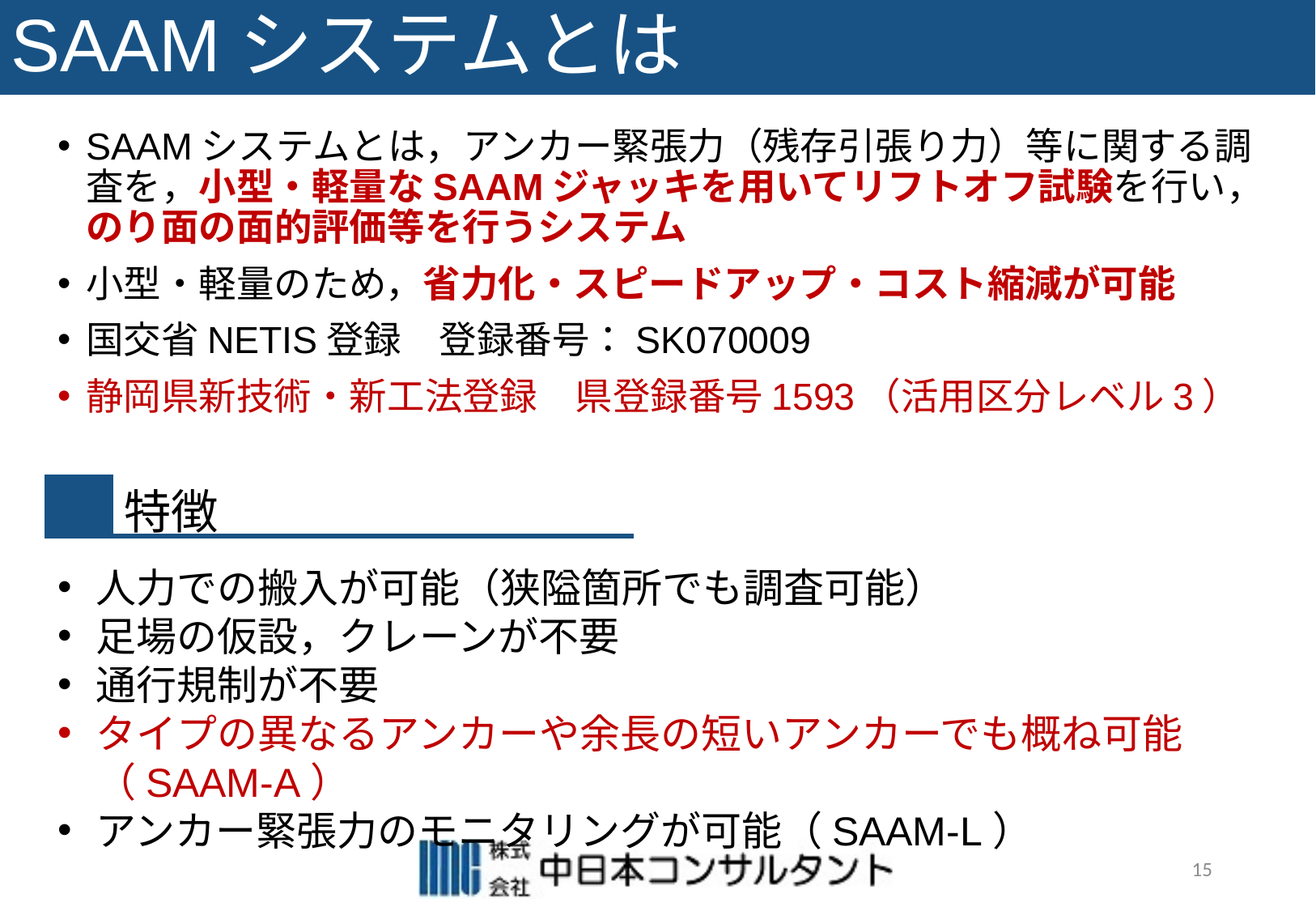

# SAAMシステムとは
SAAMシステムとは，アンカー緊張力（残存引張り力）等に関する調査を，小型・軽量なSAAMジャッキを用いてリフトオフ試験を行い，のり面の面的評価等を行うシステム
小型・軽量のため，省力化・スピードアップ・コスト縮減が可能
国交省NETIS登録　登録番号：SK070009
静岡県新技術・新工法登録　県登録番号1593（活用区分レベル3）

特徴
人力での搬入が可能（狭隘箇所でも調査可能）
足場の仮設，クレーンが不要
通行規制が不要
タイプの異なるアンカーや余長の短いアンカーでも概ね可能（SAAM-A）
アンカー緊張力のモニタリングが可能（SAAM-L）
15